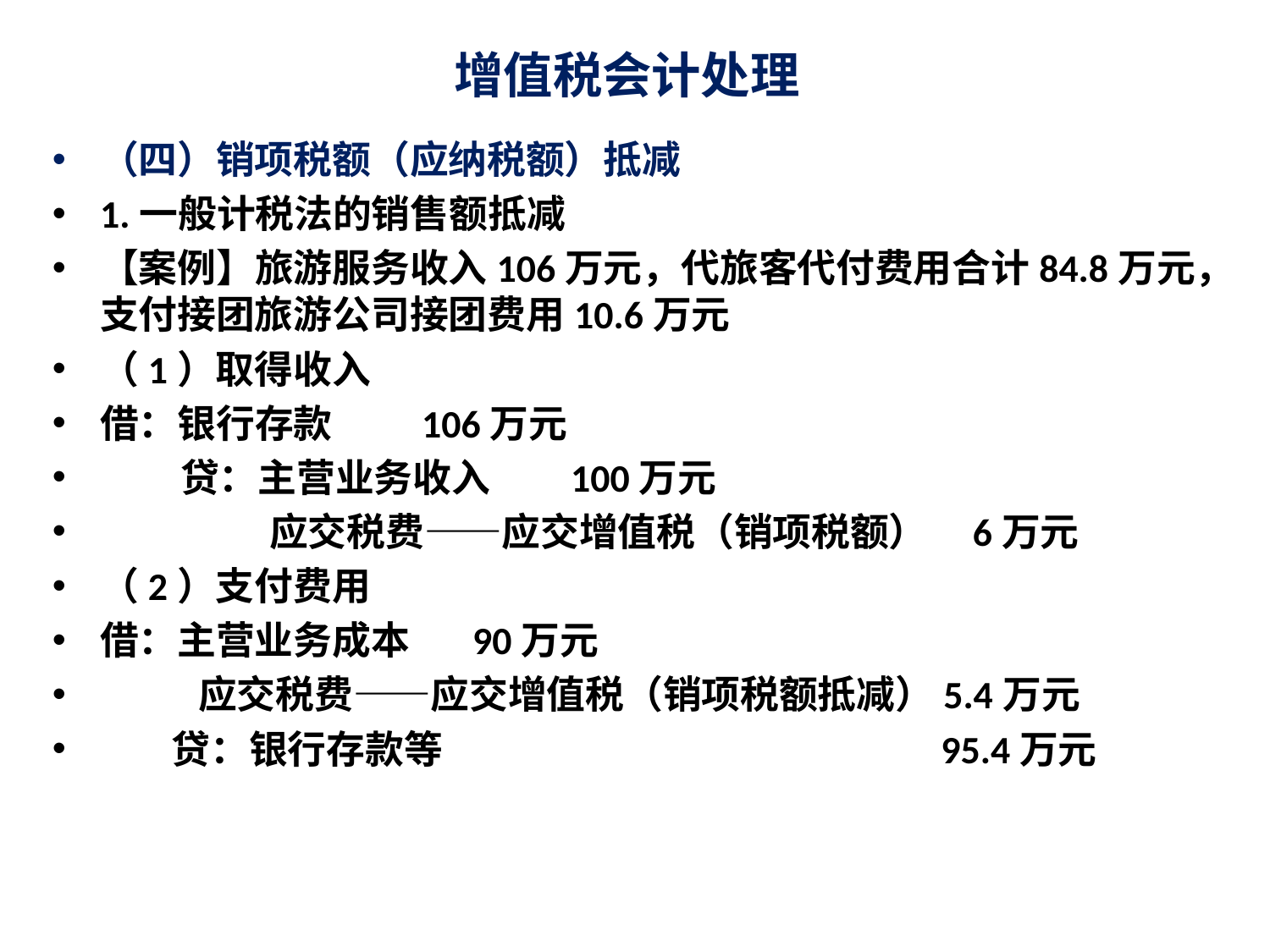

# 增值税会计处理
（四）销项税额（应纳税额）抵减
1.一般计税法的销售额抵减
【案例】旅游服务收入106万元，代旅客代付费用合计84.8万元，支付接团旅游公司接团费用10.6万元
（1）取得收入
借：银行存款         106万元
        贷：主营业务收入        100万元
                  应交税费——应交增值税（销项税额）    6万元
（2）支付费用
借：主营业务成本      90万元
          应交税费——应交增值税（销项税额抵减）5.4万元
       贷：银行存款等                                                       95.4万元